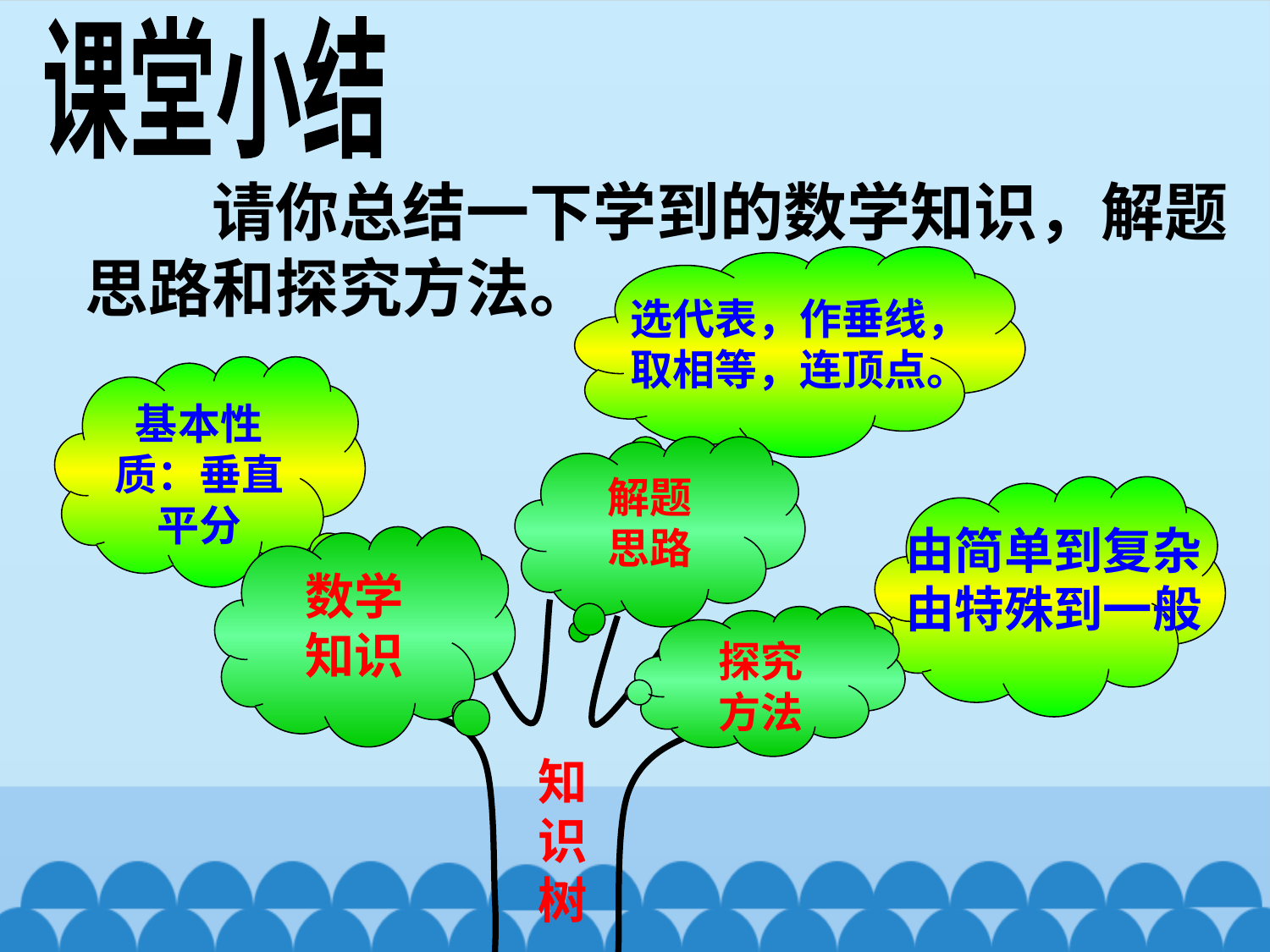

课堂小结
　　请你总结一下学到的数学知识，解题
思路和探究方法。

选代表，作垂线，
取相等，连顶点。
基本性质：垂直
平分
解题
思路

由简单到复杂
由特殊到一般

数学
知识

探究
方法

知
识
树